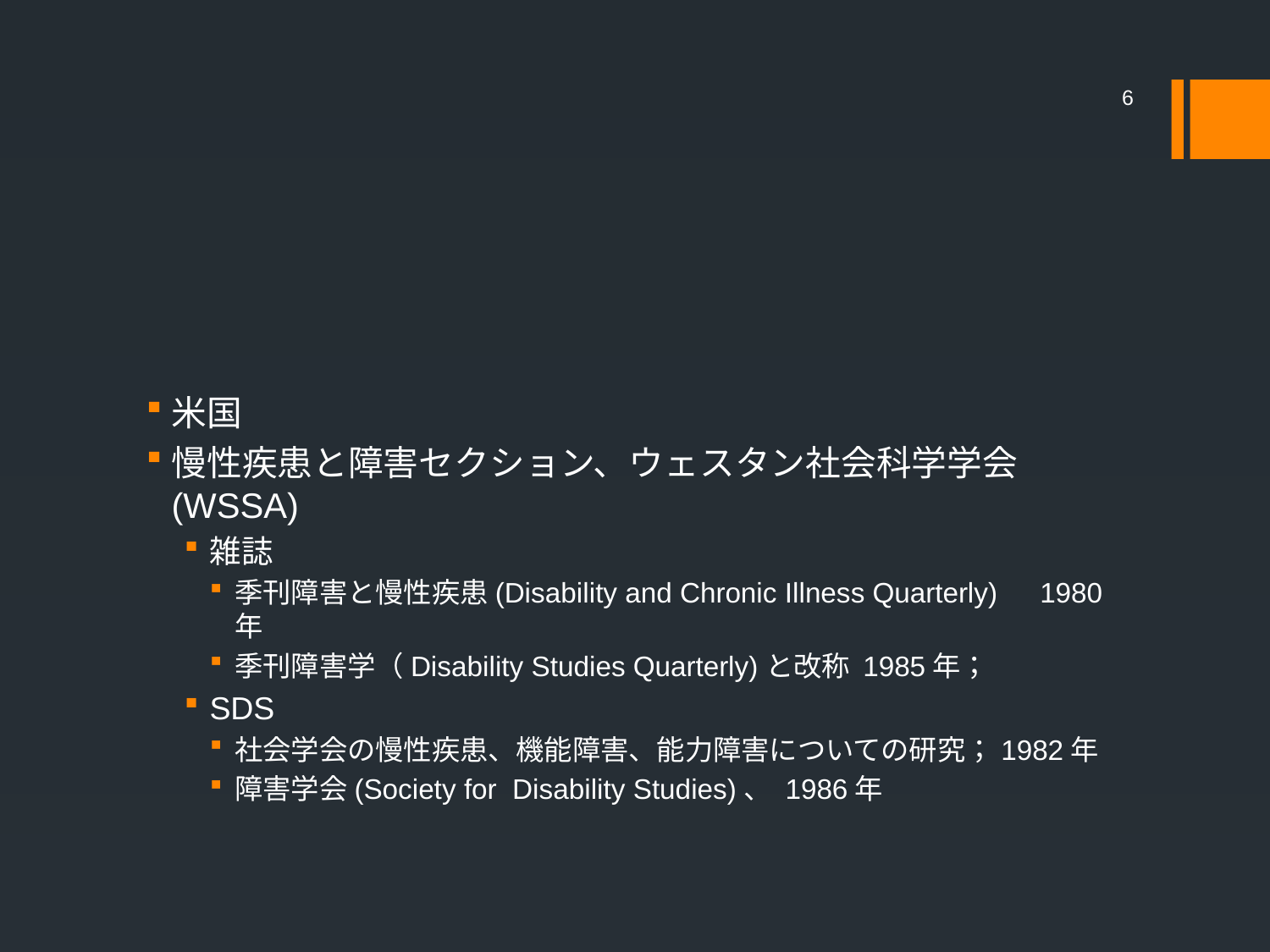

6
#
米国
慢性疾患と障害セクション、ウェスタン社会科学学会 (WSSA)
雑誌
季刊障害と慢性疾患(Disability and Chronic Illness Quarterly)　1980年
季刊障害学（Disability Studies Quarterly)と改称 1985年；
SDS
社会学会の慢性疾患、機能障害、能力障害についての研究；1982年
障害学会(Society for  Disability Studies)、 1986年